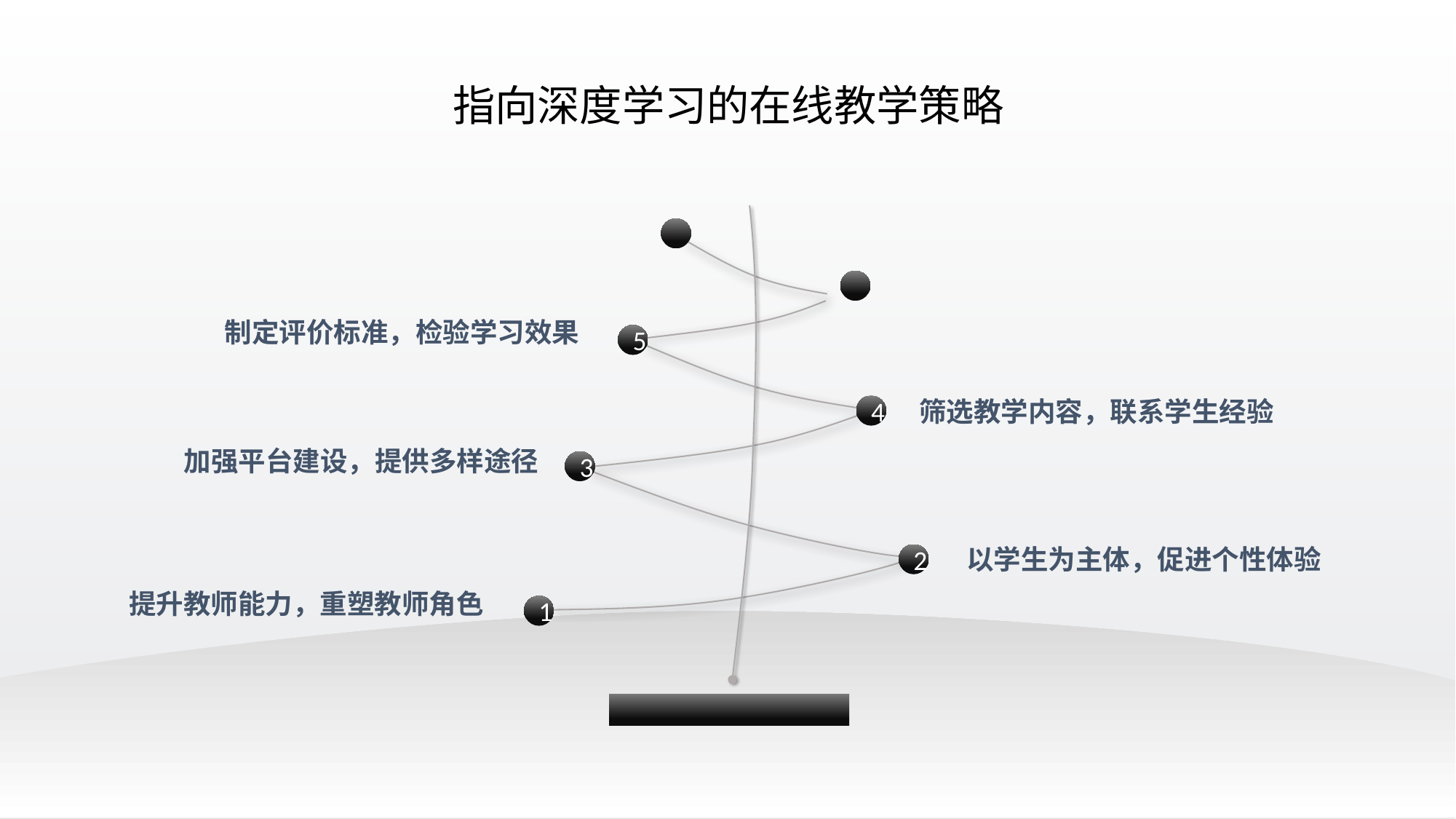

指向深度学习的在线教学策略

 制定评价标准，检验学习效果
5

筛选教学内容，联系学生经验
4

加强平台建设，提供多样途径
3

 以学生为主体，促进个性体验
2

提升教师能力，重塑教师角色
1